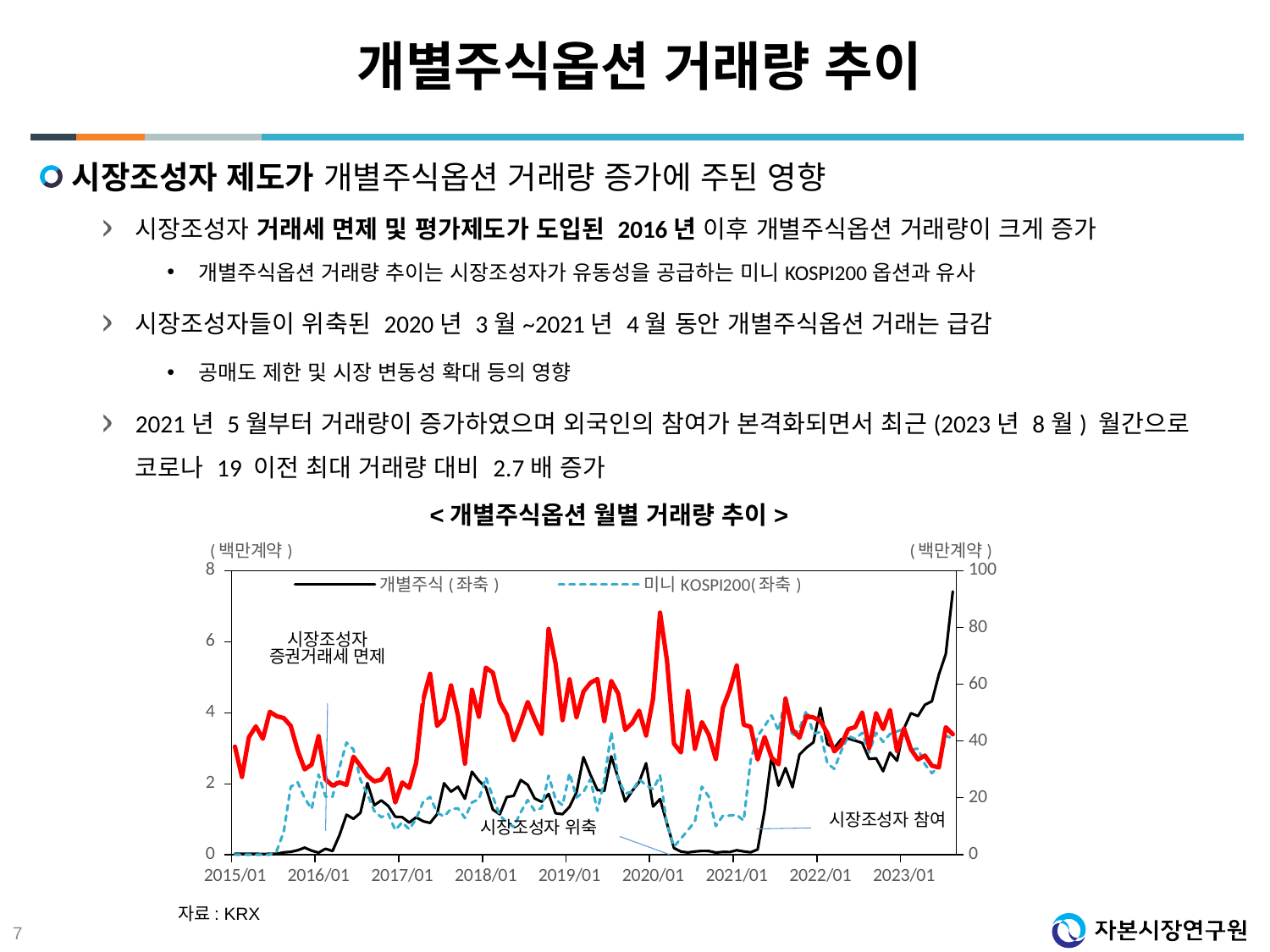

# 개별주식옵션 거래량 추이
시장조성자 제도가 개별주식옵션 거래량 증가에 주된 영향
시장조성자 거래세 면제 및 평가제도가 도입된 2016년 이후 개별주식옵션 거래량이 크게 증가
개별주식옵션 거래량 추이는 시장조성자가 유동성을 공급하는 미니KOSPI200옵션과 유사
시장조성자들이 위축된 2020년 3월~2021년 4월 동안 개별주식옵션 거래는 급감
공매도 제한 및 시장 변동성 확대 등의 영향
2021년 5월부터 거래량이 증가하였으며 외국인의 참여가 본격화되면서 최근(2023년 8월) 월간으로 코로나 19 이전 최대 거래량 대비 2.7배 증가
<개별주식옵션 월별 거래량 추이>

### Chart

| Category | 개별주식(좌축) | 미니KOSPI200(좌축) | KOSPI200(우축) |
|---|---|---|---|
| 42035 | 0.023161 | 0.0 | 38.037141 |
| 42063 | 0.026012 | 0.0 | 27.370251 |
| 42094 | 0.023524 | 0.0 | 41.325967 |
| 42124 | 0.022868 | 0.0 | 45.185613 |
| 42155 | 0.020598 | 0.0 | 40.774045 |
| 42185 | 0.023206 | 0.0 | 50.310403 |
| 42216 | 0.024688 | 0.109945 | 48.710551 |
| 42247 | 0.064383 | 0.64544 | 48.106945 |
| 42277 | 0.079834 | 1.908575 | 45.357192 |
| 42308 | 0.123948 | 2.038856 | 36.698418 |
| 42338 | 0.198339 | 1.592278 | 30.020158 |
| 42369 | 0.112182 | 1.285412 | 31.700803 |
| 42400 | 0.056921 | 2.255277 | 41.738502 |
| 42429 | 0.16653 | 1.633545 | 26.490519 |
| 42460 | 0.102564 | 1.632681 | 24.304679 |
| 42490 | 0.550488 | 2.451427 | 25.437843 |
| 42521 | 1.123297 | 3.156758 | 24.584001 |
| 42551 | 1.011318 | 2.965531 | 34.488437 |
| 42582 | 1.177546 | 2.113387 | 31.293173 |
| 42613 | 2.015857 | 1.70016 | 27.788168 |
| 42643 | 1.393061 | 1.22386 | 25.791805 |
| 42674 | 1.529046 | 1.054558 | 26.415226 |
| 42704 | 1.369372 | 1.147794 | 30.285315 |
| 42735 | 1.068672 | 0.694204 | 18.378098 |
| 42766 | 1.055776 | 0.911002 | 25.408343 |
| 42794 | 0.903893 | 0.714023 | 23.517333 |
| 42825 | 1.051705 | 1.007802 | 32.317107 |
| 42855 | 0.940977 | 1.487982 | 54.663634 |
| 42886 | 0.893986 | 1.625765 | 63.704207 |
| 42916 | 1.139214 | 1.185359 | 45.334085 |
| 42947 | 2.010741 | 1.074484 | 47.918048 |
| 42978 | 1.77329 | 1.288237 | 59.608138 |
| 43008 | 1.913549 | 1.303885 | 48.91182 |
| 43039 | 1.573345 | 1.033247 | 32.035971 |
| 43069 | 2.336495 | 1.471841 | 58.097495 |
| 43100 | 2.08126 | 1.558098 | 48.56247 |
| 43131 | 1.893921 | 2.173061 | 65.853256 |
| 43159 | 1.270086 | 1.634531 | 64.097342 |
| 43190 | 1.137811 | 1.104595 | 53.76303 |
| 43220 | 1.623633 | 0.906572 | 49.276448 |
| 43251 | 1.656915 | 0.783565 | 40.245581 |
| 43281 | 2.103093 | 1.19345 | 46.457105 |
| 43312 | 1.966177 | 1.537151 | 53.773944 |
| 43343 | 1.586949 | 1.237384 | 47.729504 |
| 43373 | 1.489847 | 1.311865 | 42.428955 |
| 43404 | 1.709373 | 2.226132 | 79.473809 |
| 43434 | 1.165728 | 1.566946 | 67.402888 |
| 43465 | 1.140052 | 1.387991 | 47.331011 |
| 43496 | 1.345326 | 2.295629 | 61.732573 |
| 43524 | 1.754239 | 1.610252 | 48.406116 |
| 43555 | 2.746805 | 1.764112 | 57.404681 |
| 43585 | 2.253094 | 2.123717 | 60.49365 |
| 43616 | 1.821332 | 1.23366 | 61.84548 |
| 43646 | 1.792453 | 2.093133 | 46.984368 |
| 43677 | 2.769899 | 3.453339 | 61.17271 |
| 43708 | 2.153628 | 2.132395 | 56.678815 |
| 43738 | 1.498626 | 1.722382 | 43.919222 |
| 43769 | 1.794809 | 1.773493 | 46.346546 |
| 43799 | 2.044959 | 2.121638 | 50.705378 |
| 43830 | 2.574463 | 1.954398 | 41.947476 |
| 43861 | 1.355116 | 1.839941 | 55.027002 |
| 43890 | 1.567538 | 2.230825 | 85.22878 |
| 43921 | 0.869954 | 0.830404 | 68.20337 |
| 43951 | 0.185673 | 0.229209 | 39.078063 |
| 43982 | 0.086702 | 0.451931 | 35.984044 |
| 44012 | 0.062726 | 0.693223 | 57.616008 |
| 44043 | 0.089841 | 0.931091 | 37.236423 |
| 44074 | 0.104569 | 1.916172 | 46.649201 |
| 44104 | 0.102022 | 1.628729 | 42.198199 |
| 44135 | 0.059261 | 0.805984 | 33.647658 |
| 44165 | 0.077263 | 1.092474 | 51.641405 |
| 44196 | 0.074786 | 1.100836 | 57.985482 |
| 44227 | 0.124309 | 1.121357 | 66.596861 |
| 44255 | 0.091424 | 0.959992 | 45.717024 |
| 44286 | 0.067312 | 2.66027 | 45.039207 |
| 44316 | 0.147171 | 3.342168 | 33.476376 |
| 44347 | 1.249462 | 3.621184 | 41.400544 |
| 44377 | 2.77964 | 3.921457 | 34.166888 |
| 44408 | 1.944159 | 3.482759 | 31.775069 |
| 44439 | 2.438595 | 4.43933 | 54.947706 |
| 44469 | 1.89749 | 3.315981 | 43.990522 |
| 44500 | 2.816474 | 3.547398 | 41.153529 |
| 44530 | 3.012931 | 4.064159 | 48.746146 |
| 44561 | 3.162274 | 3.415412 | 48.315731 |
| 44592 | 4.132282 | 3.448831 | 47.069691 |
| 44620 | 3.110757 | 2.569834 | 42.83365 |
| 44651 | 3.004679 | 2.416277 | 36.347428 |
| 44681 | 3.251554 | 2.919926 | 38.702817 |
| 44712 | 3.267644 | 3.34102 | 44.146485 |
| 44742 | 3.209957 | 3.260153 | 44.911247 |
| 44773 | 3.148253 | 3.430139 | 50.084815 |
| 44804 | 2.698513 | 2.877725 | 37.434185 |
| 44834 | 2.713229 | 3.432951 | 49.844807 |
| 44865 | 2.349893 | 3.178037 | 44.215341 |
| 44895 | 2.87275 | 3.398465 | 50.950829 |
| 44926 | 2.644154 | 3.469746 | 36.484815 |
| 44957 | 3.556721 | 3.542737 | 44.480882 |
| 44985 | 3.985567 | 2.963471 | 37.065035 |
| 45016 | 3.903528 | 2.985295 | 33.515515 |
| 45046 | 4.221466 | 2.544986 | 34.884845 |
| 45077 | 4.321393 | 2.295506 | 31.321796 |
| 45107 | 5.068948 | 2.476897 | 30.692885 |
| 45138 | 5.655398 | 3.348144 | 44.858024 |
| 45169 | 7.413904 | 3.2723 | 42.36861 |
자료: KRX
7